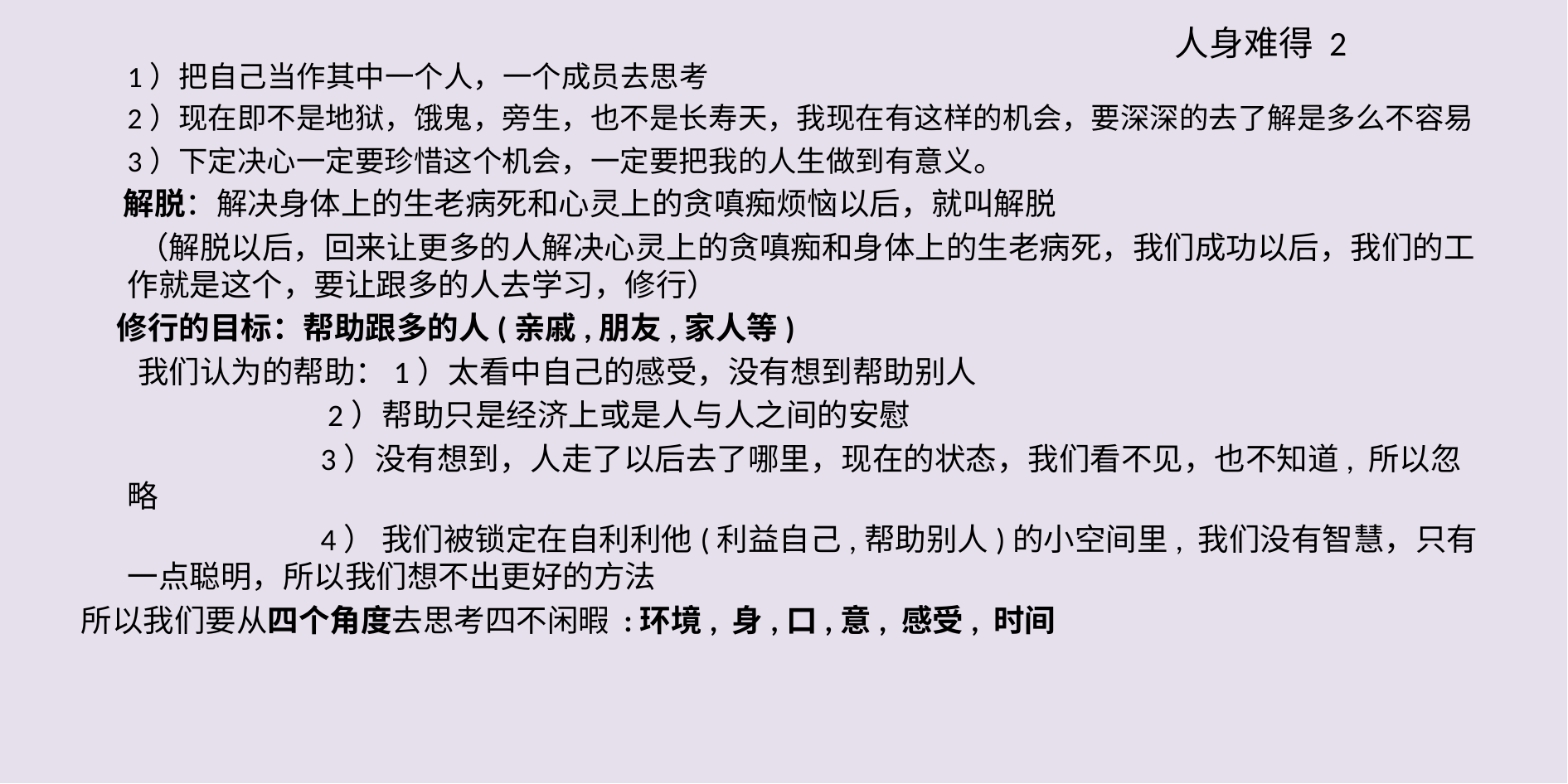

人身难得 2
	1）把自己当作其中一个人，一个成员去思考
       2）现在即不是地狱，饿鬼，旁生，也不是长寿天，我现在有这样的机会，要深深的去了解是多么不容易
       3）下定决心一定要珍惜这个机会，一定要把我的人生做到有意义。
     解脱：解决身体上的生老病死和心灵上的贪嗔痴烦恼以后，就叫解脱
       （解脱以后，回来让更多的人解决心灵上的贪嗔痴和身体上的生老病死，我们成功以后，我们的工作就是这个，要让跟多的人去学习，修行）
    修行的目标：帮助跟多的人(亲戚,朋友,家人等)
       我们认为的帮助：1）太看中自己的感受，没有想到帮助别人
                                   2）帮助只是经济上或是人与人之间的安慰
                                  3）没有想到，人走了以后去了哪里，现在的状态，我们看不见，也不知道, 所以忽略
                                  4） 我们被锁定在自利利他(利益自己,帮助别人)的小空间里, 我们没有智慧，只有一点聪明，所以我们想不出更好的方法
所以我们要从四个角度去思考四不闲暇 :环境, 身,口,意, 感受, 时间